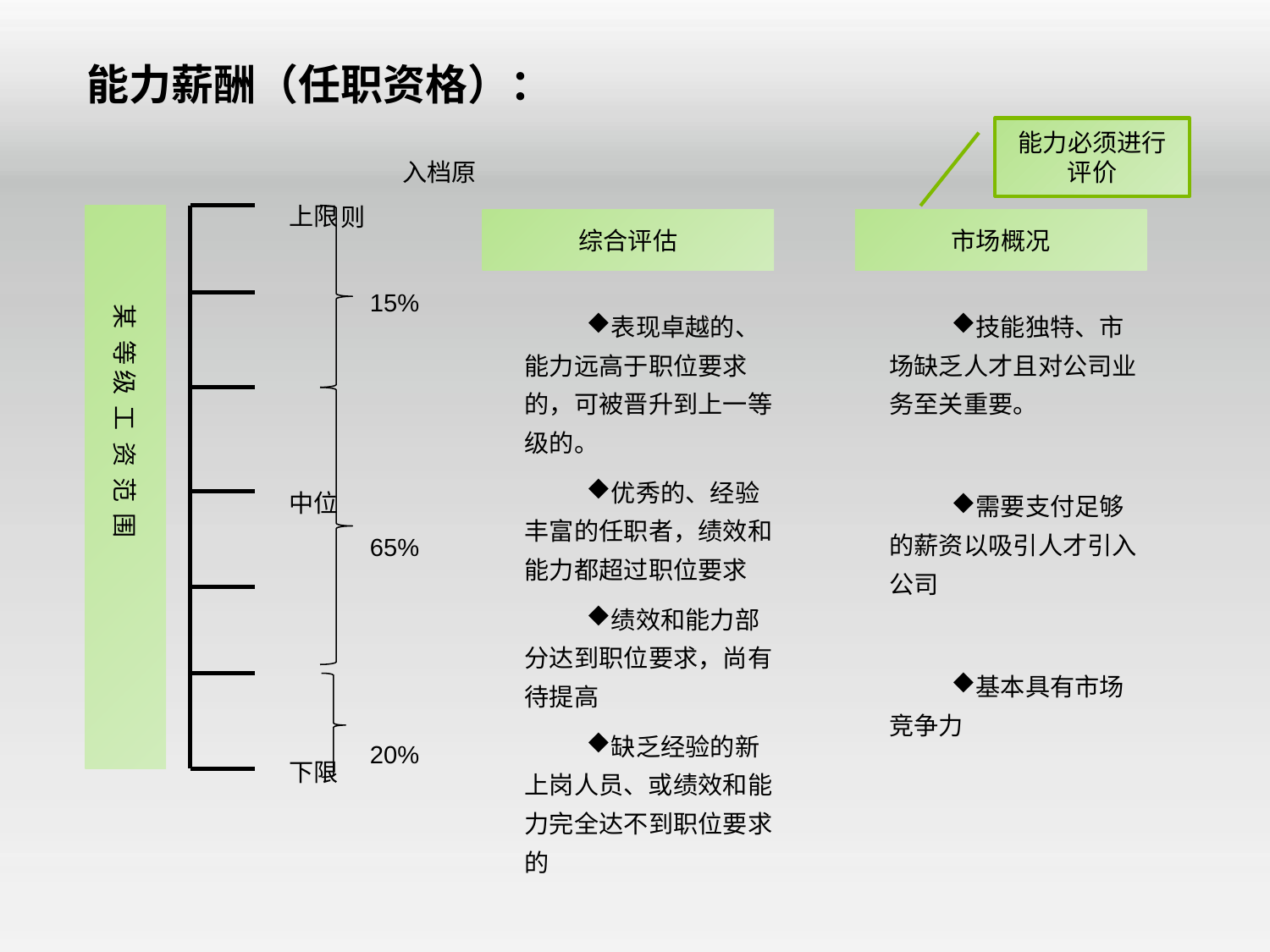

能力薪酬（任职资格）：
能力必须进行评价
入档原则
上限

综合评估
市场概况
15%
某  等 级  工  资  范  围
表现卓越的、能力远高于职位要求的，可被晋升到上一等级的。
优秀的、经验丰富的任职者，绩效和能力都超过职位要求
绩效和能力部分达到职位要求，尚有待提高
缺乏经验的新上岗人员、或绩效和能力完全达不到职位要求的
技能独特、市场缺乏人才且对公司业务至关重要。
需要支付足够的薪资以吸引人才引入公司
基本具有市场竞争力

中位
65%

20%
下限